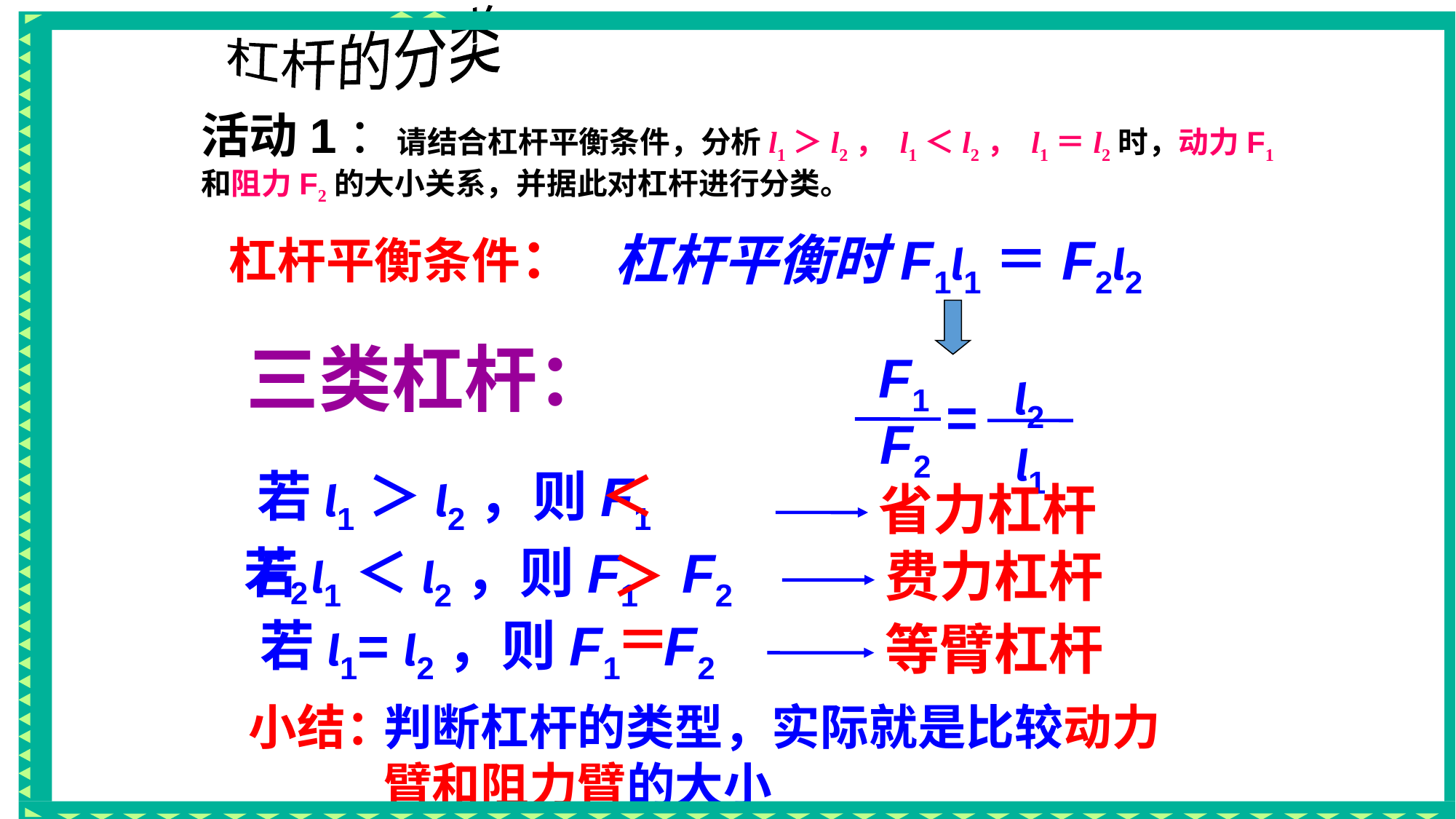

杠杆的分类

活动1：请结合杠杆平衡条件，分析l1＞l2， l1＜l2， l1＝l2时，动力F1
和阻力F2的大小关系，并据此对杠杆进行分类。
杠杆平衡条件：
杠杆平衡时F1l1＝F2l2

F1
l2
=
F2

l1
三类杠杆：
若l1＞l2，则F1     F2
＜
省力杠杆

若l1＜l2，则F1     F2
＞
费力杠杆

＝
若l1= l2，则F1     F2
等臂杠杆

小结：
判断杠杆的类型，实际就是比较动力臂和阻力臂的大小